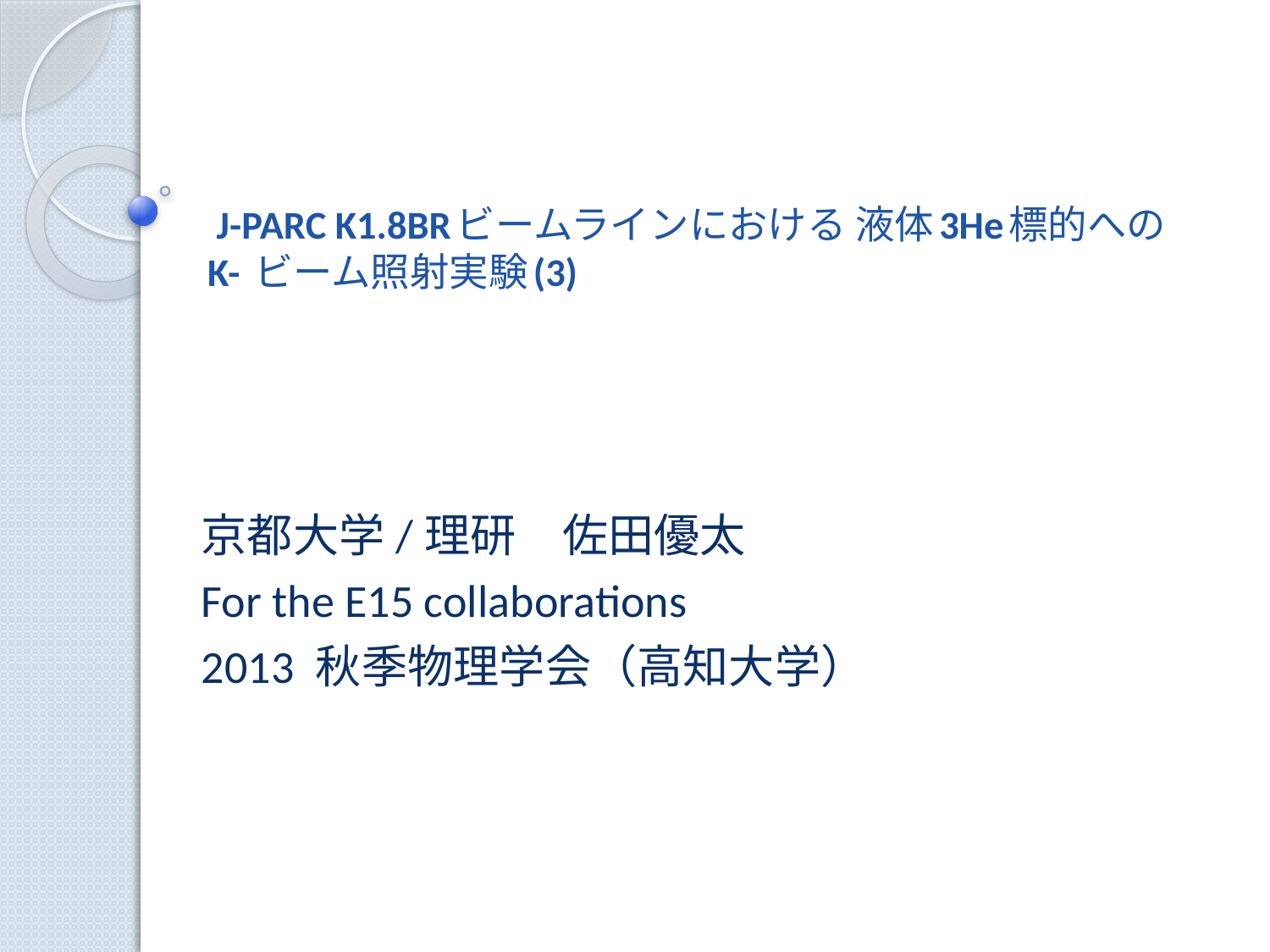

# J-PARC K1.8BRビームラインにおける 液体3He標的への K- ビーム照射実験(3)
京都大学/理研　佐田優太
For the E15 collaborations
2013 秋季物理学会（高知大学）